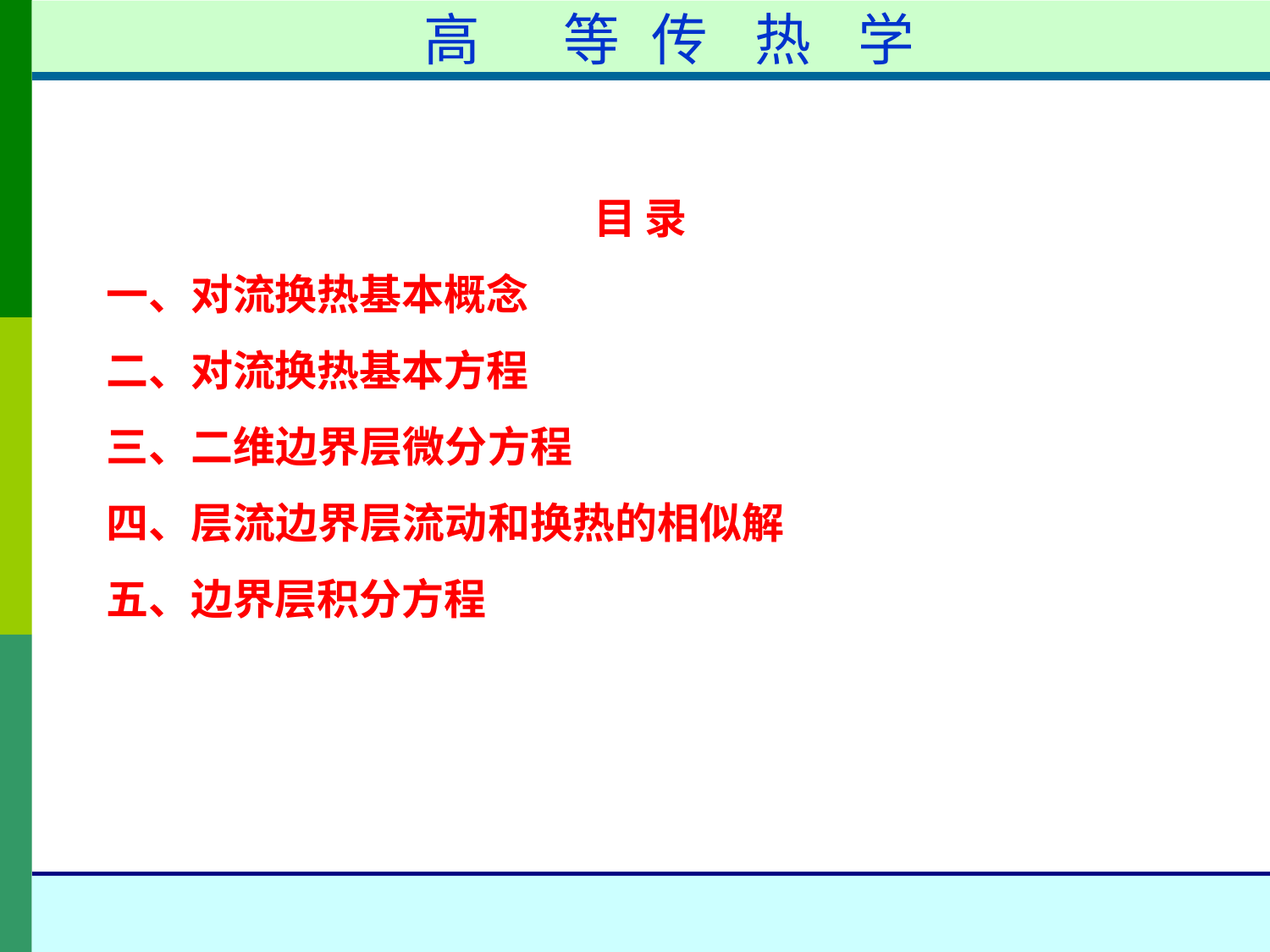

高	等	传	热	学

目 录
一、对流换热基本概念
二、对流换热基本方程
三、二维边界层微分方程
四、层流边界层流动和换热的相似解
五、边界层积分方程